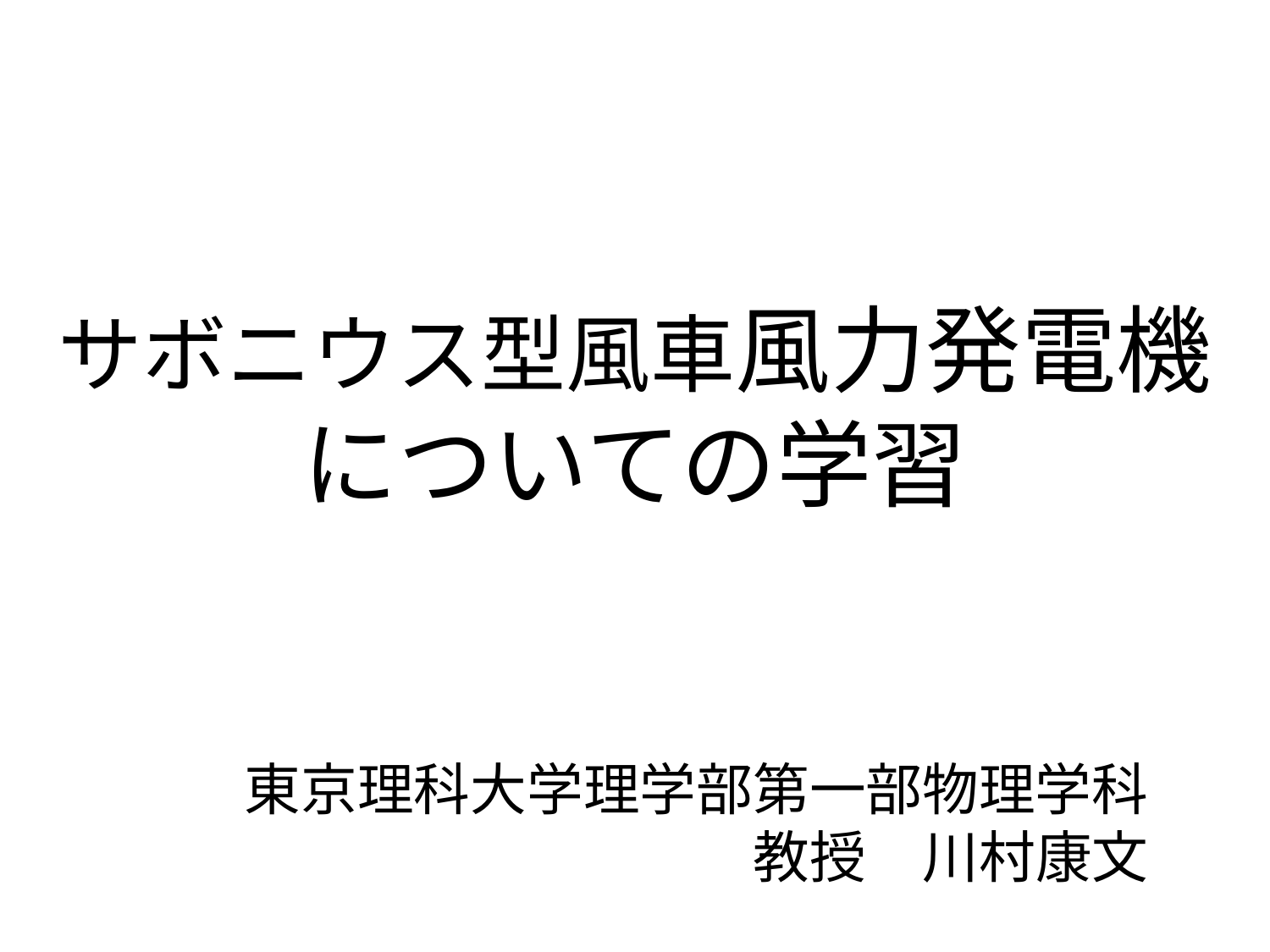

# サボニウス型風車風力発電機についての学習
2012年3月3日
東京理科大学理学部第一部物理学科教授　川村康文